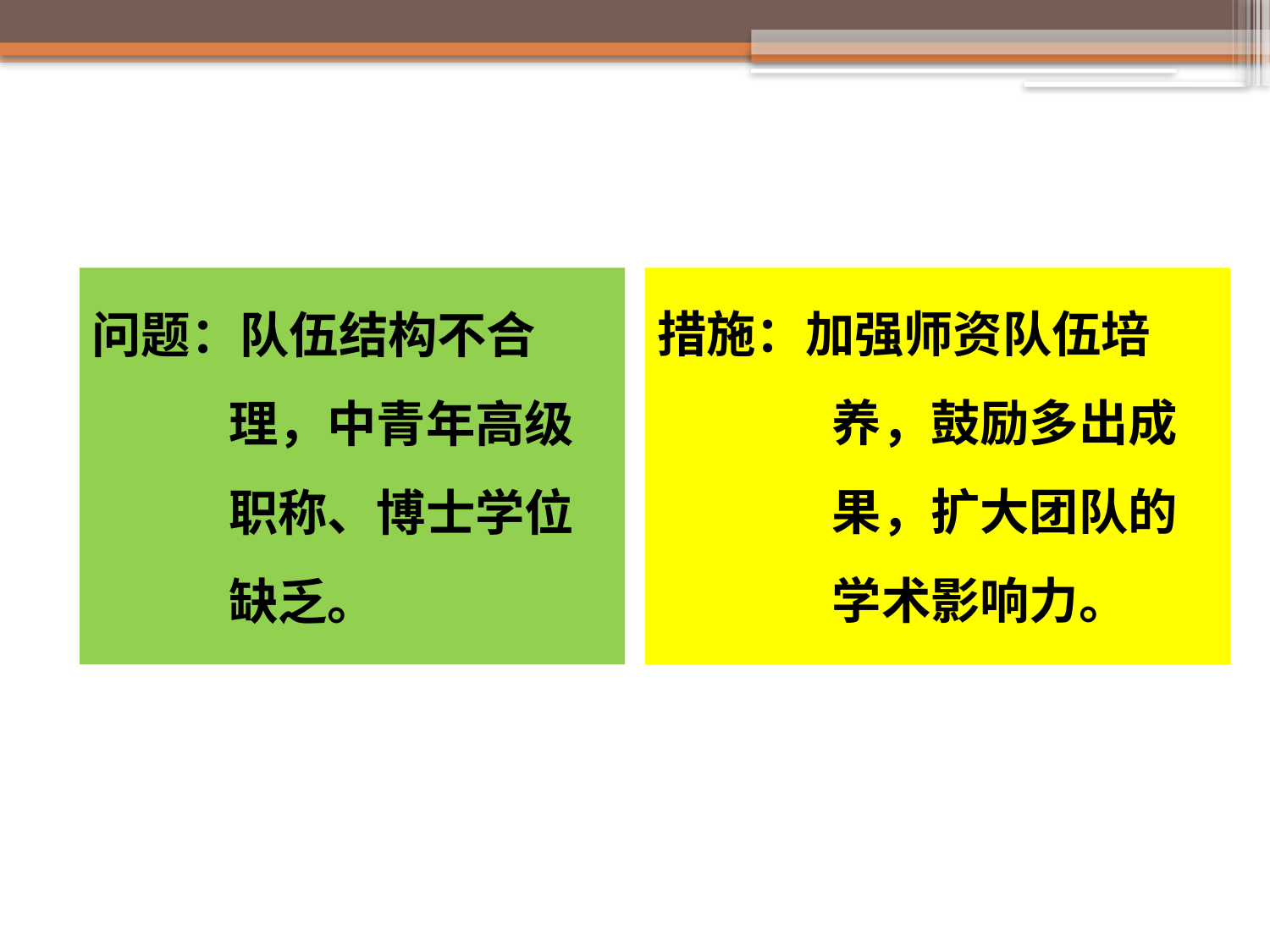

#
措施：加强师资队伍培养，鼓励多出成果，扩大团队的学术影响力。
问题：队伍结构不合理，中青年高级职称、博士学位缺乏。